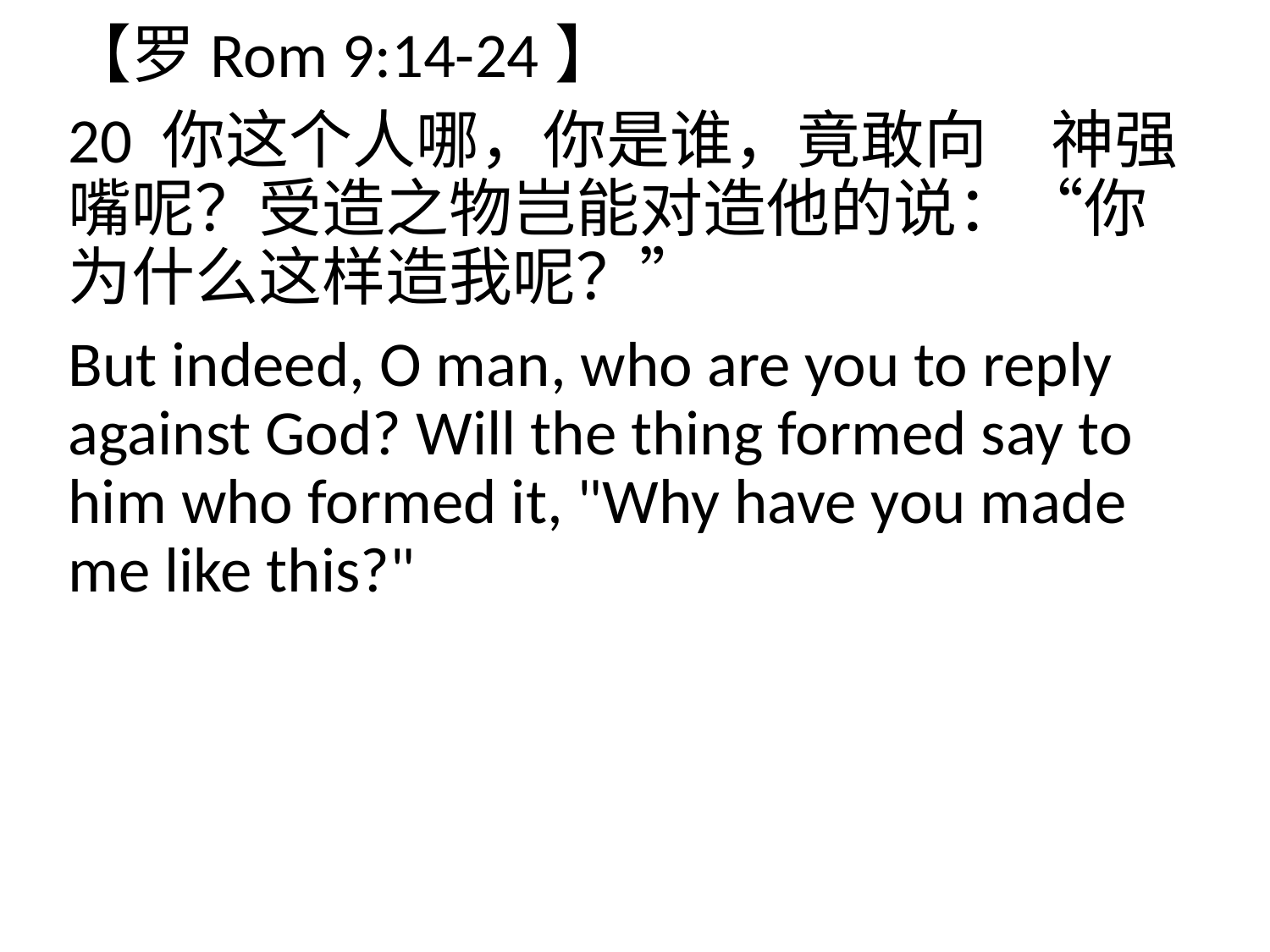

【罗Rom 9:14-24】
20 你这个人哪，你是谁，竟敢向　神强嘴呢？受造之物岂能对造他的说：“你为什么这样造我呢？”
But indeed, O man, who are you to reply against God? Will the thing formed say to him who formed it, "Why have you made me like this?"